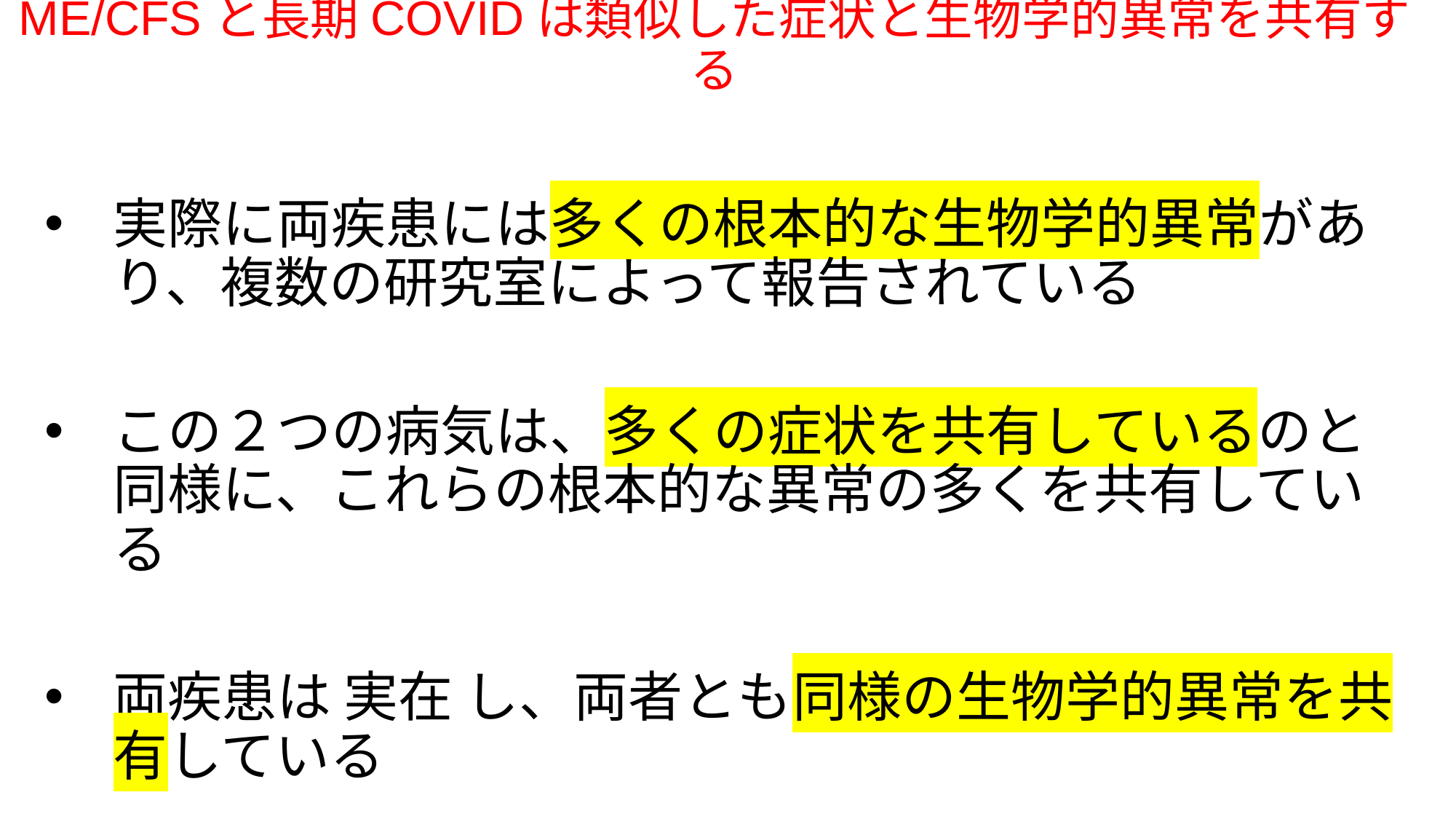

# ME/CFSと長期COVIDは類似した症状と生物学的異常を共有する

実際に両疾患には多くの根本的な生物学的異常があり、複数の研究室によって報告されている

この２つの病気は、多くの症状を共有しているのと同様に、これらの根本的な異常の多くを共有している

両疾患は 実在 し、両者とも同様の生物学的異常を共有している